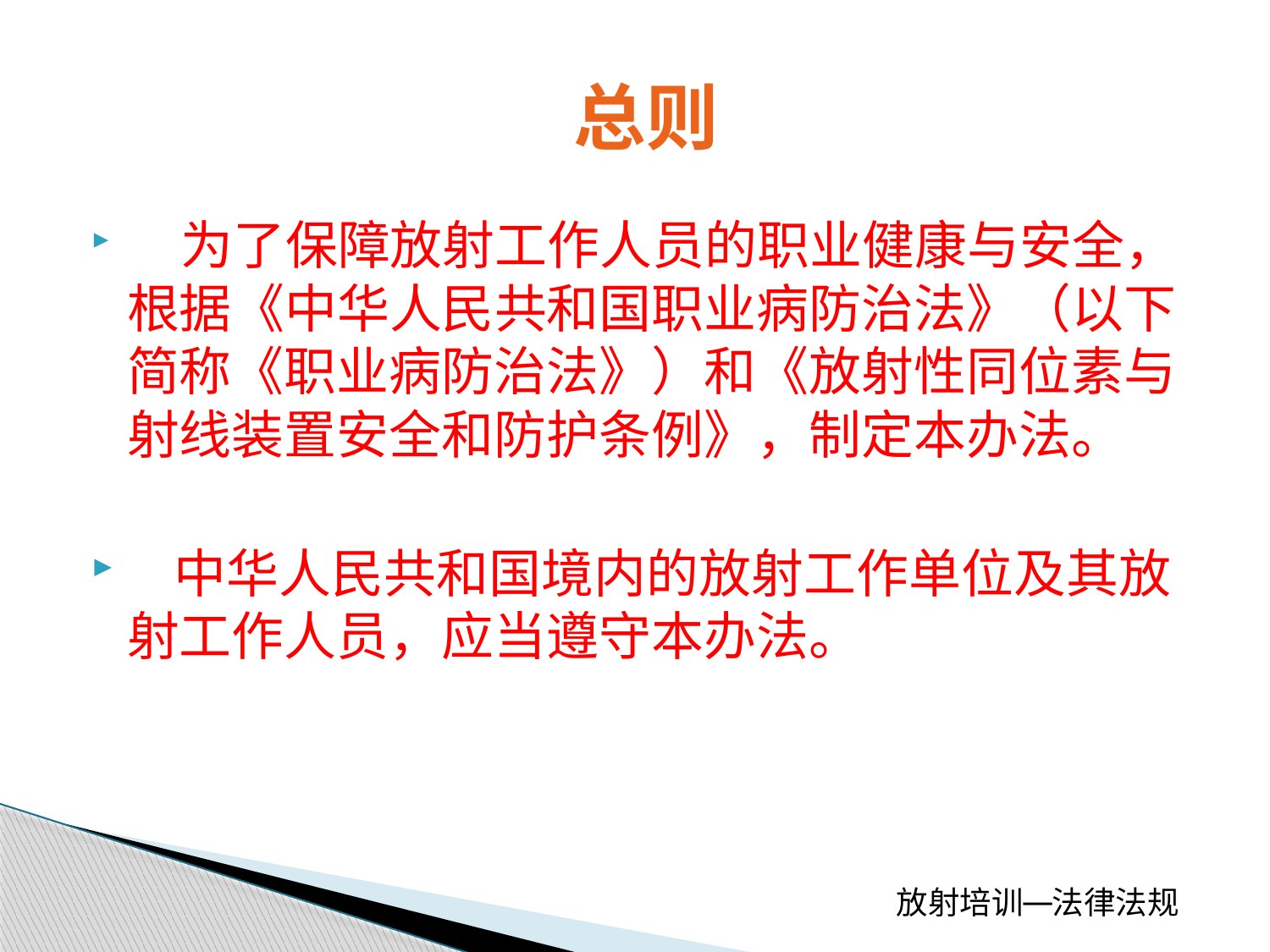

# 总则
    为了保障放射工作人员的职业健康与安全，根据《中华人民共和国职业病防治法》（以下简称《职业病防治法》）和《放射性同位素与射线装置安全和防护条例》，制定本办法。

   中华人民共和国境内的放射工作单位及其放射工作人员，应当遵守本办法。

放射培训—法律法规